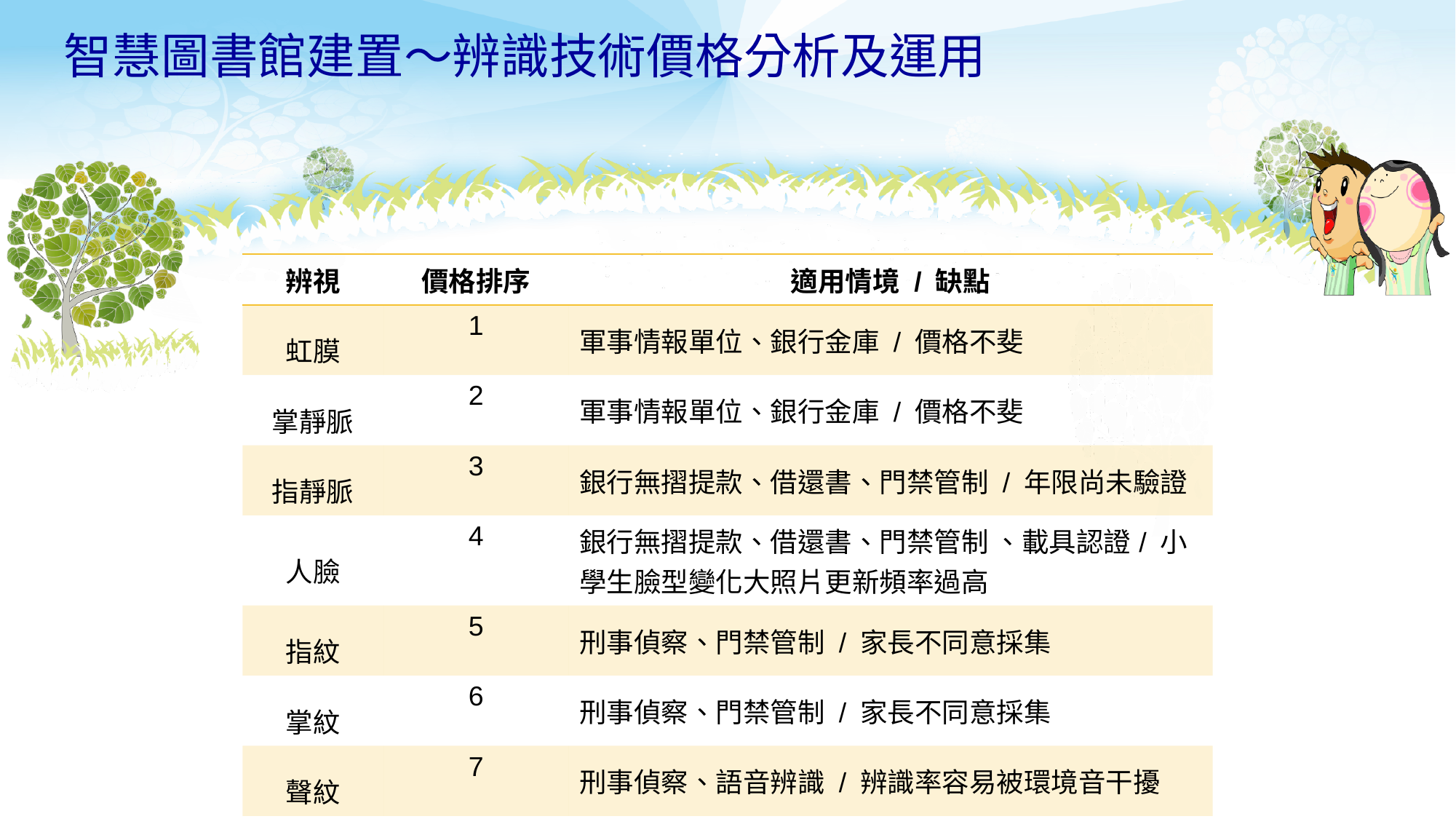

# 智慧圖書館建置～辨識技術價格分析及運用
| 辨視 | 價格排序 | 適用情境 / 缺點 |
| --- | --- | --- |
| 虹膜 | 1 | 軍事情報單位、銀行金庫 / 價格不斐 |
| 掌靜脈 | 2 | 軍事情報單位、銀行金庫 / 價格不斐 |
| 指靜脈 | 3 | 銀行無摺提款、借還書、門禁管制 / 年限尚未驗證 |
| 人臉 | 4 | 銀行無摺提款、借還書、門禁管制 、載具認證/ 小學生臉型變化大照片更新頻率過高 |
| 指紋 | 5 | 刑事偵察、門禁管制 / 家長不同意採集 |
| 掌紋 | 6 | 刑事偵察、門禁管制 / 家長不同意採集 |
| 聲紋 | 7 | 刑事偵察、語音辨識 / 辨識率容易被環境音干擾 |
| 卡片 | 8 | 銀行無摺提款、借還書、門禁管制 / 需要隨身攜帶 |